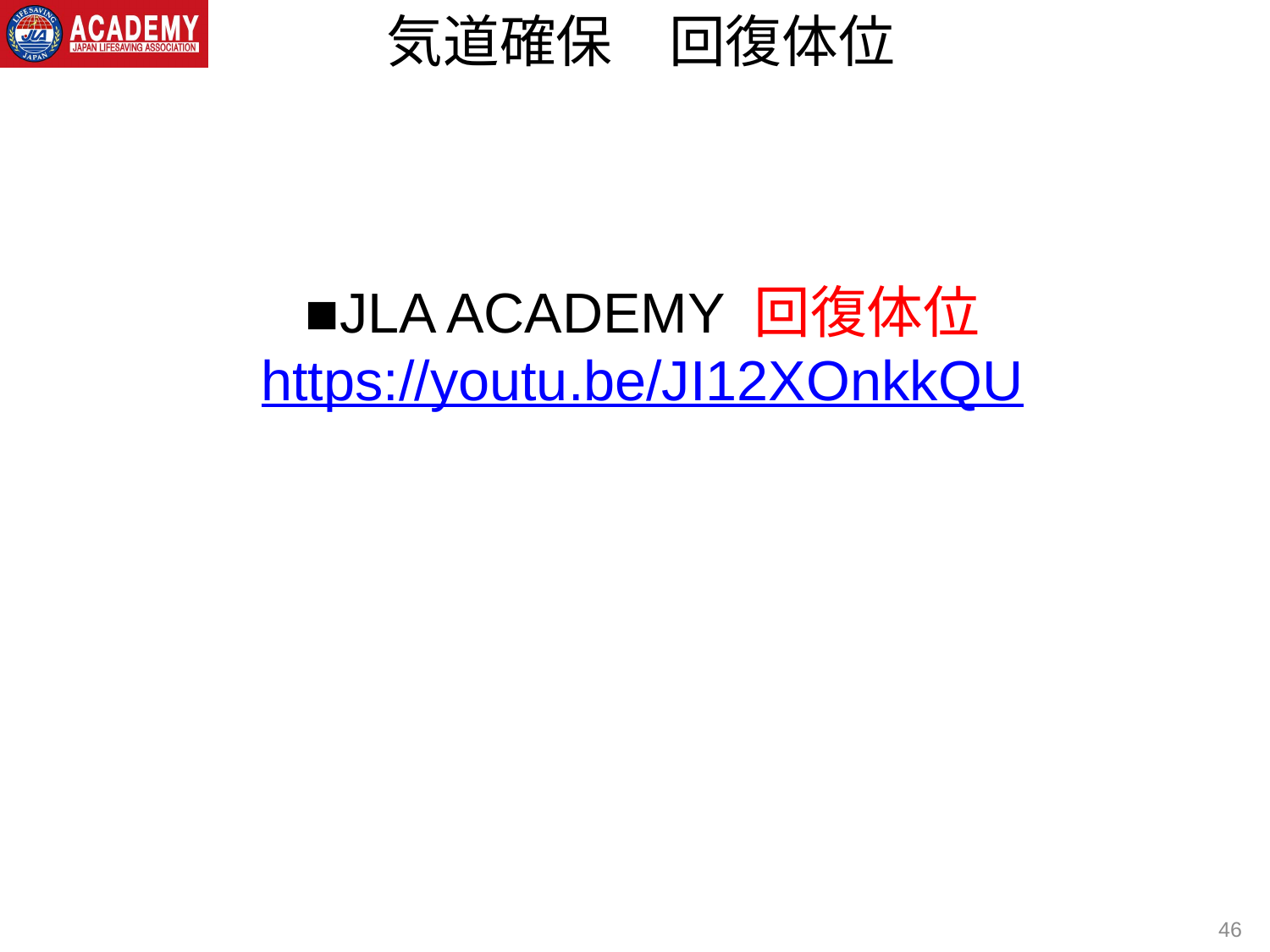

# 気道確保　回復体位
■JLA ACADEMY 回復体位
https://youtu.be/JI12XOnkkQU
46